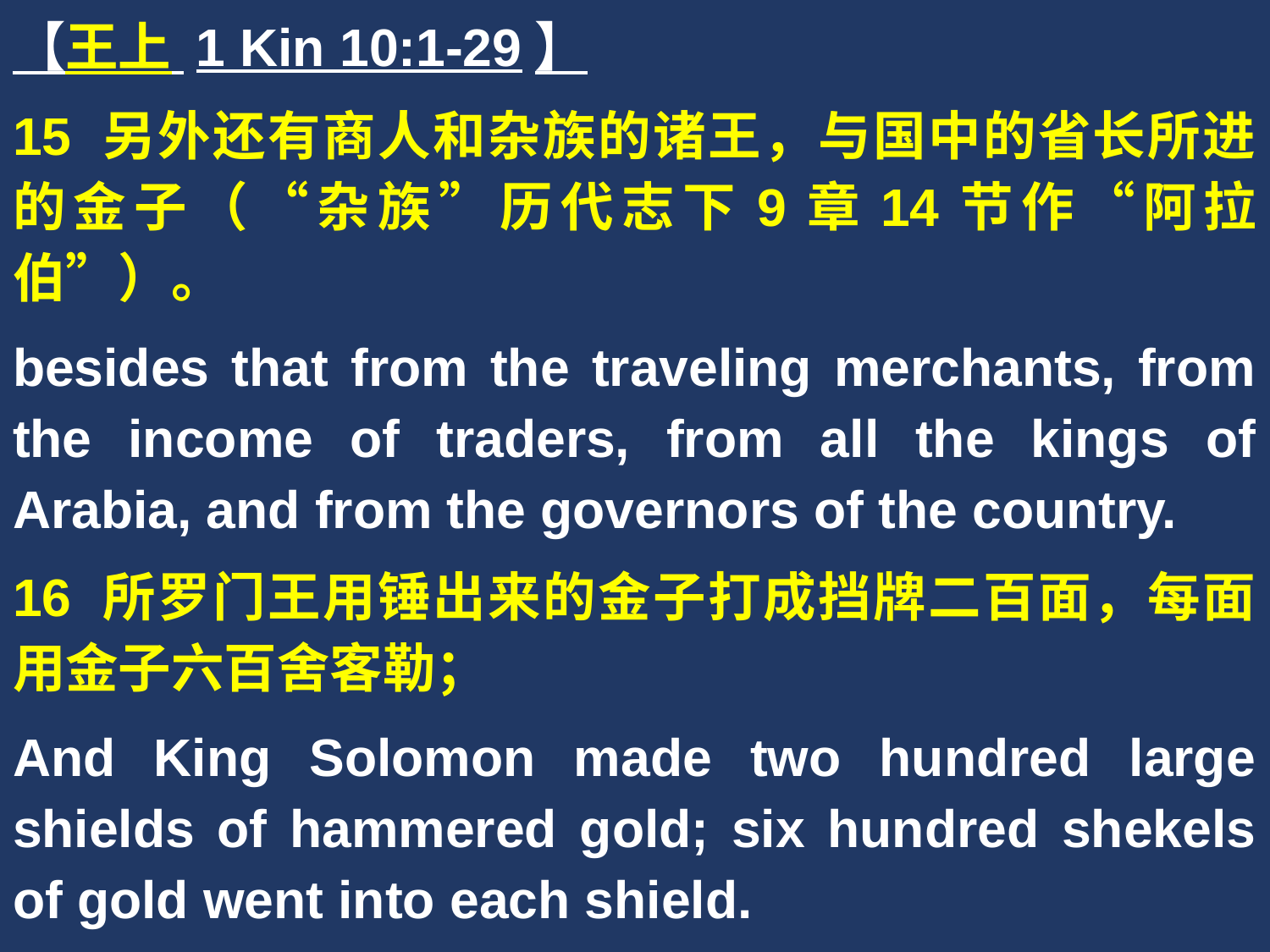

【王上 1 Kin 10:1-29】
15 另外还有商人和杂族的诸王，与国中的省长所进的金子（“杂族”历代志下9章14节作“阿拉伯”）。
besides that from the traveling merchants, from the income of traders, from all the kings of Arabia, and from the governors of the country.
16 所罗门王用锤出来的金子打成挡牌二百面，每面用金子六百舍客勒；
And King Solomon made two hundred large shields of hammered gold; six hundred shekels of gold went into each shield.